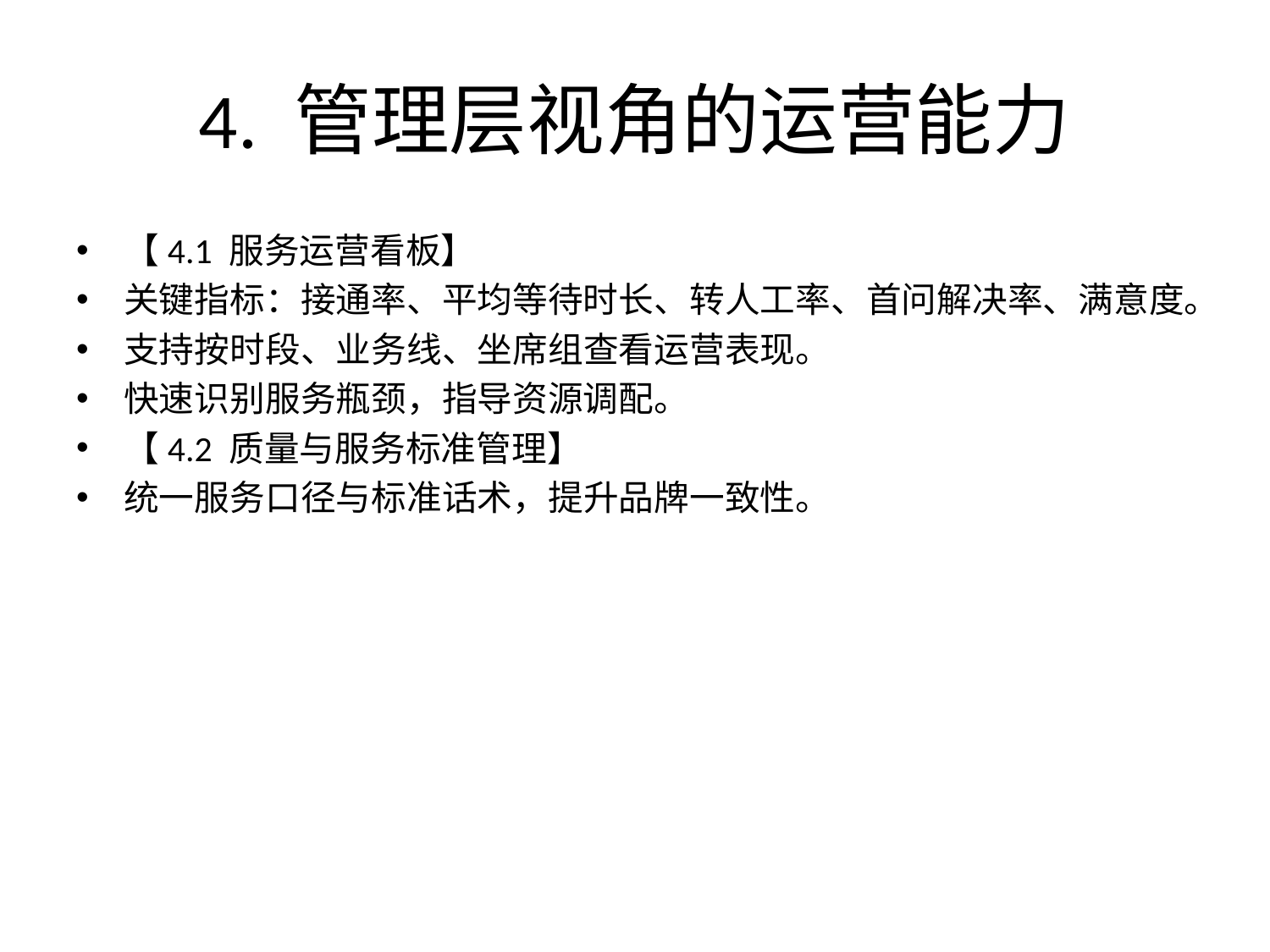

# 4. 管理层视角的运营能力
【4.1 服务运营看板】
关键指标：接通率、平均等待时长、转人工率、首问解决率、满意度。
支持按时段、业务线、坐席组查看运营表现。
快速识别服务瓶颈，指导资源调配。
【4.2 质量与服务标准管理】
统一服务口径与标准话术，提升品牌一致性。